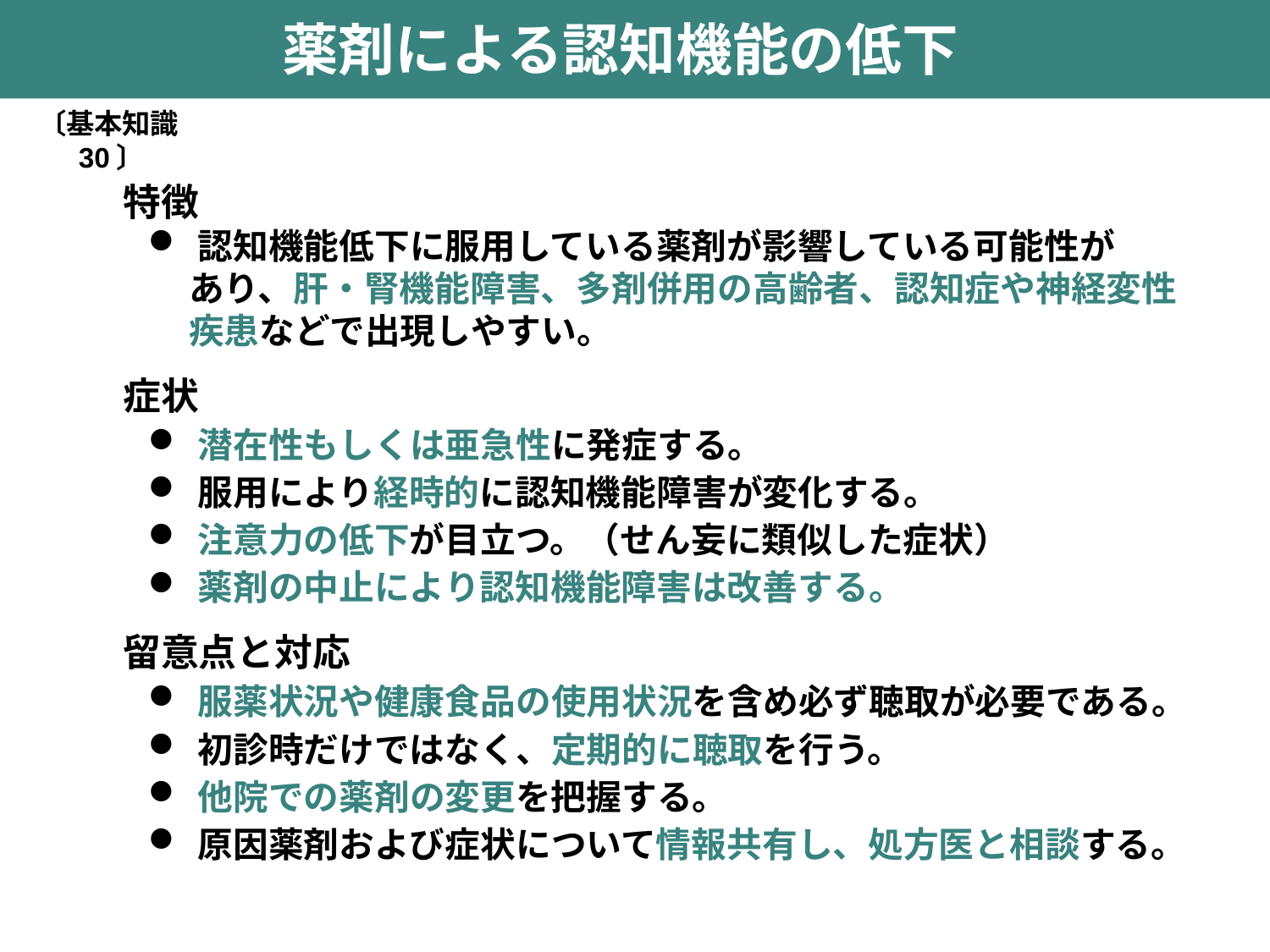

薬剤による認知機能の低下
〔基本知識30〕
特徴
認知機能低下に服用している薬剤が影響している可能性が
    あり、肝・腎機能障害、多剤併用の高齢者、認知症や神経変性
    疾患などで出現しやすい。
症状
潜在性もしくは亜急性に発症する。
服用により経時的に認知機能障害が変化する。
注意力の低下が目立つ。（せん妄に類似した症状）
薬剤の中止により認知機能障害は改善する。
留意点と対応
服薬状況や健康食品の使用状況を含め必ず聴取が必要である。
初診時だけではなく、定期的に聴取を行う。
他院での薬剤の変更を把握する。
原因薬剤および症状について情報共有し、処方医と相談する。